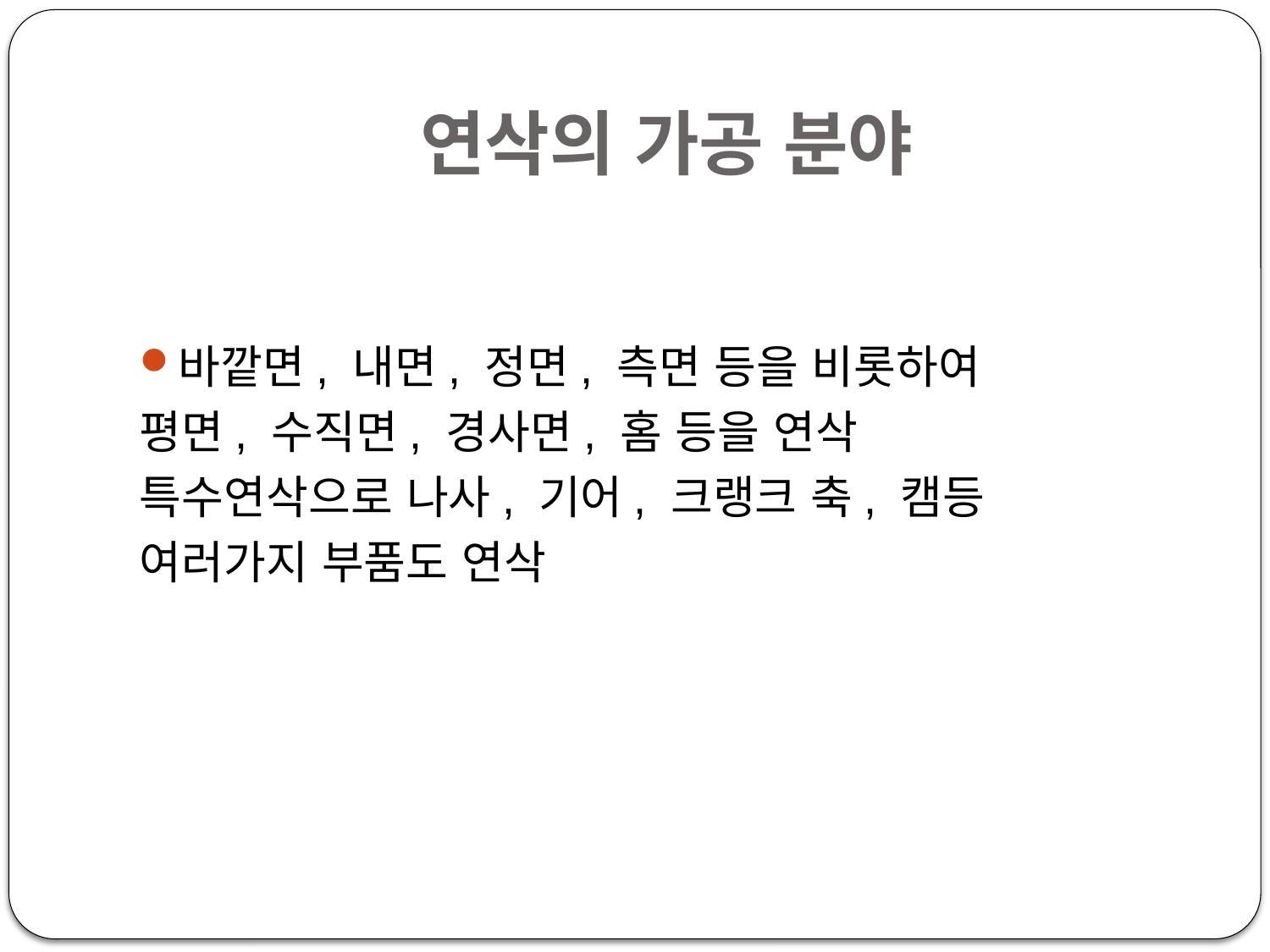

# 연삭의 가공 분야

바깥면, 내면, 정면, 측면 등을 비롯하여
평면, 수직면, 경사면, 홈 등을 연삭
특수연삭으로 나사, 기어, 크랭크 축, 캠등
여러가지 부품도 연삭